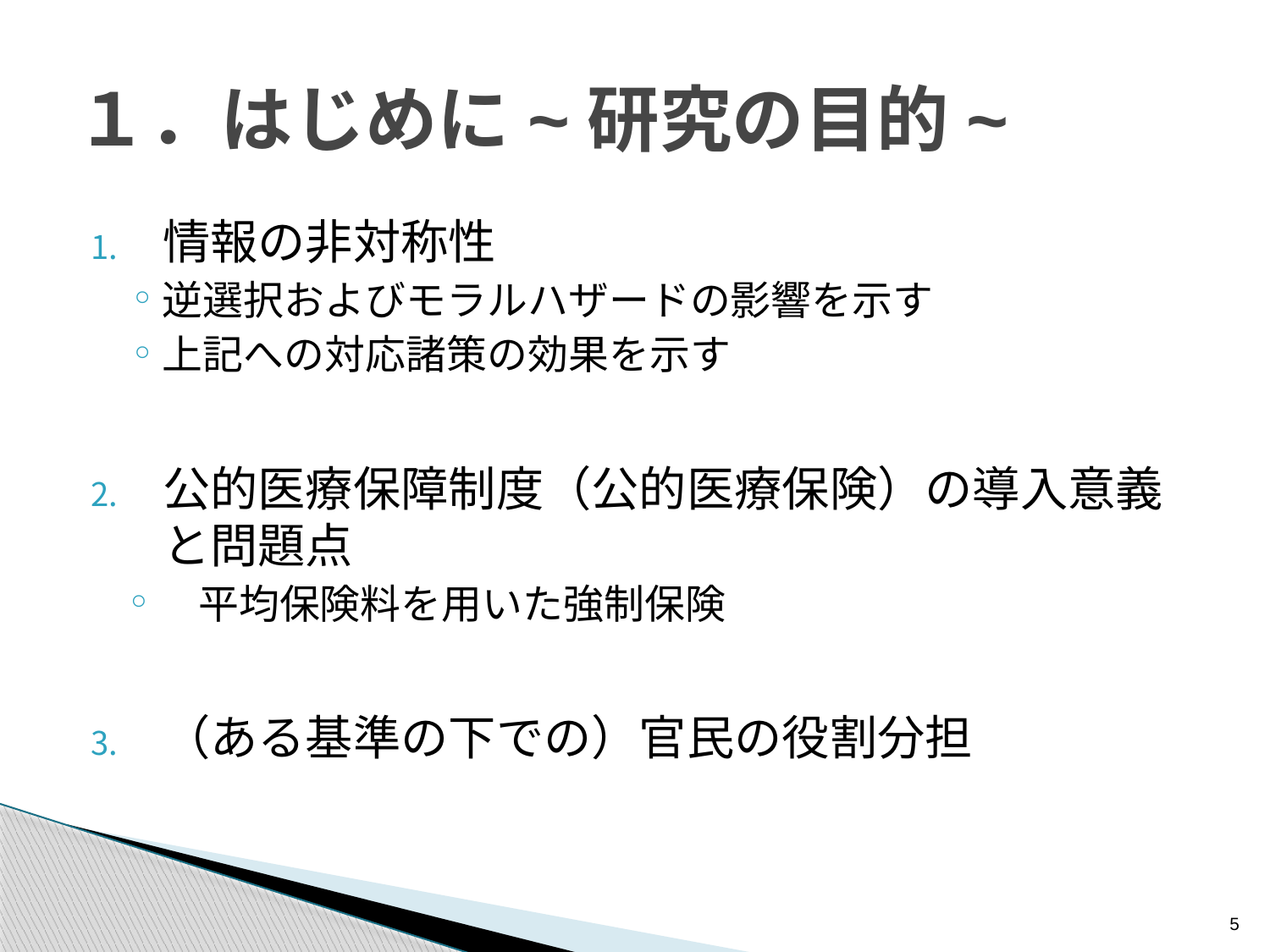

# １．はじめに~研究の目的~
情報の非対称性
逆選択およびモラルハザードの影響を示す
上記への対応諸策の効果を示す

公的医療保障制度（公的医療保険）の導入意義と問題点
平均保険料を用いた強制保険

（ある基準の下での）官民の役割分担
5